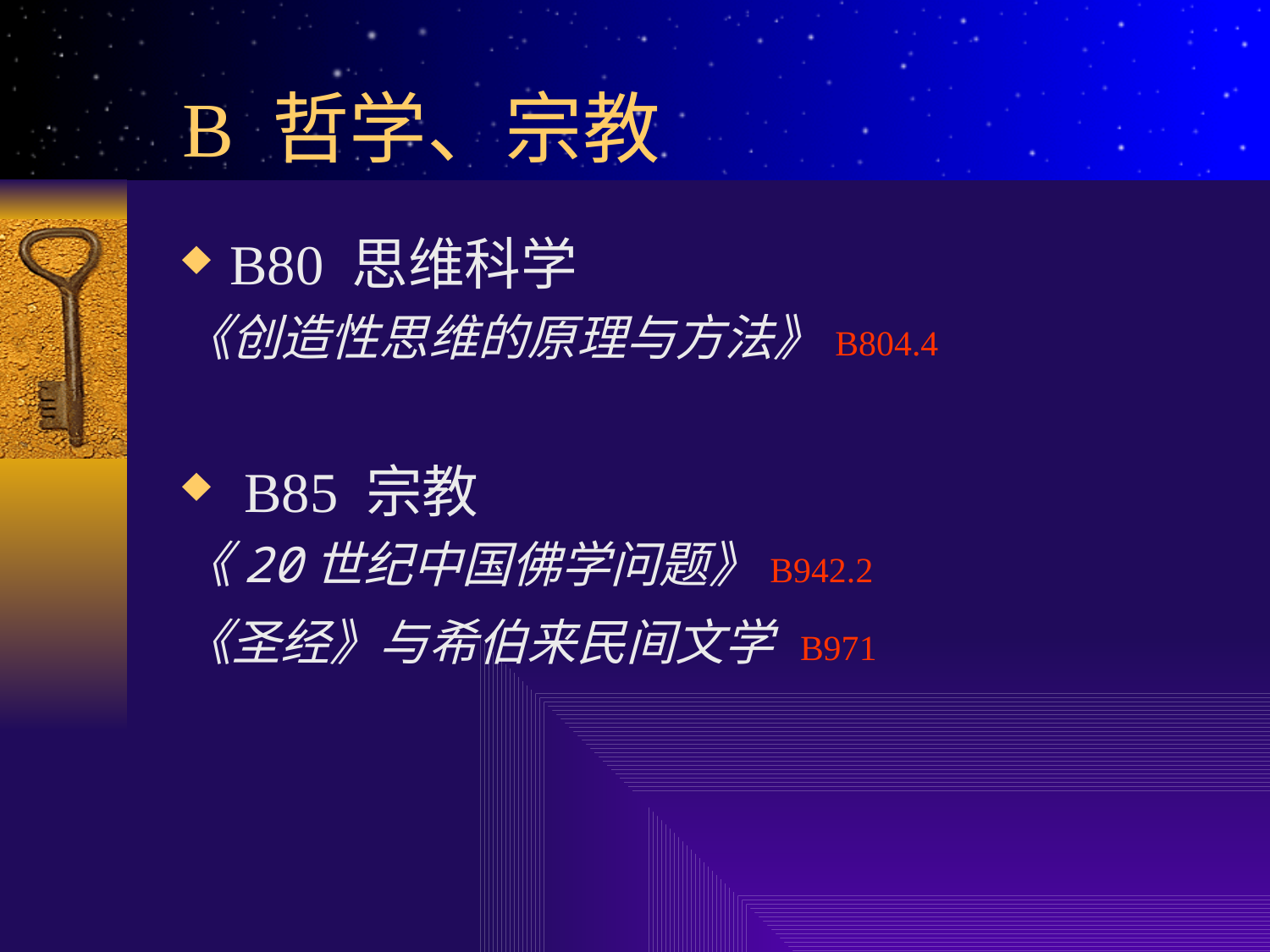

# B 哲学、宗教
B80 思维科学
《创造性思维的原理与方法》B804.4

 B85 宗教
《20世纪中国佛学问题》B942.2
《圣经》与希伯来民间文学 B971